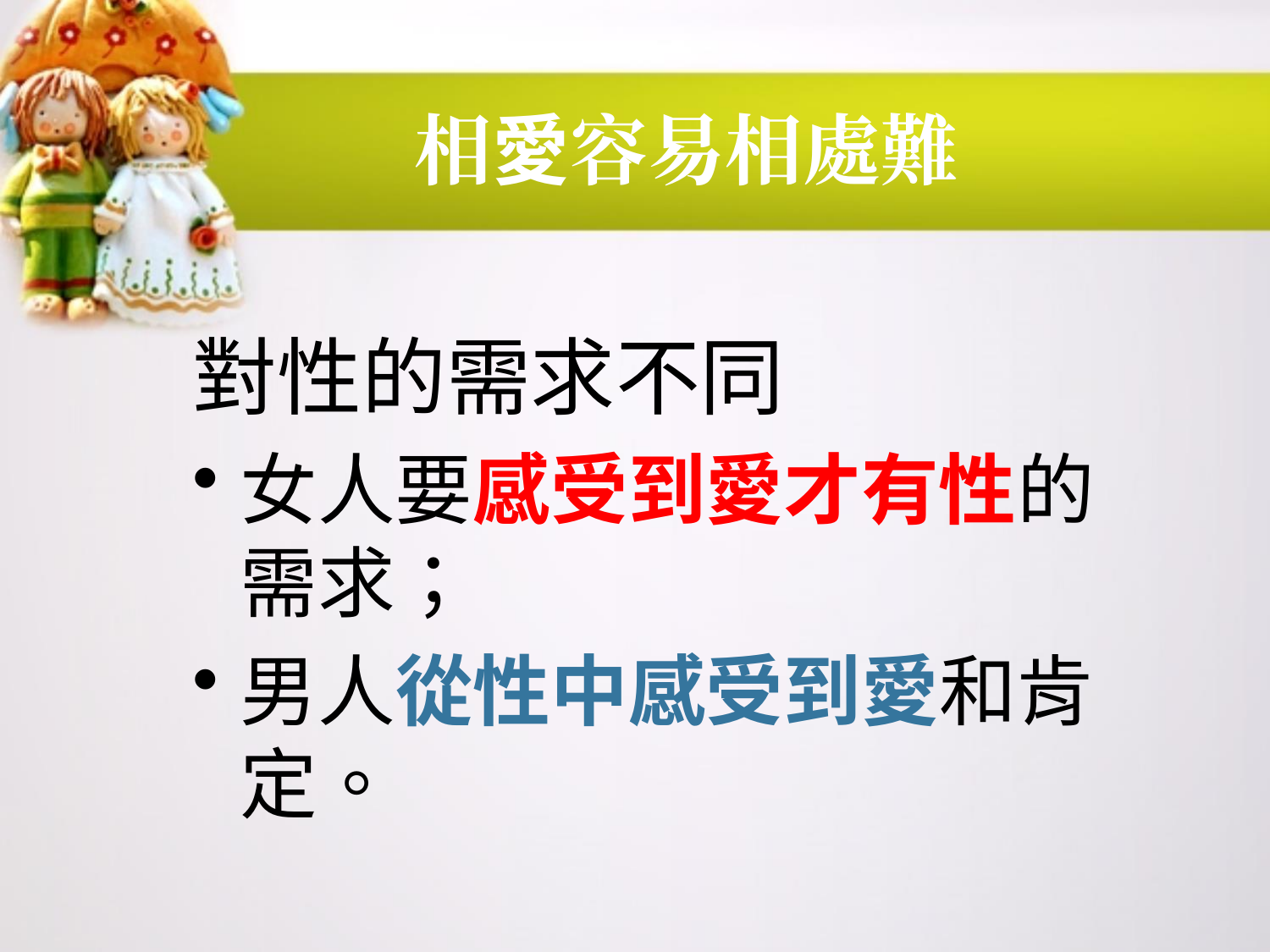

# 相愛容易相處難
對性的需求不同
女人要感受到愛才有性的需求；
男人從性中感受到愛和肯定。